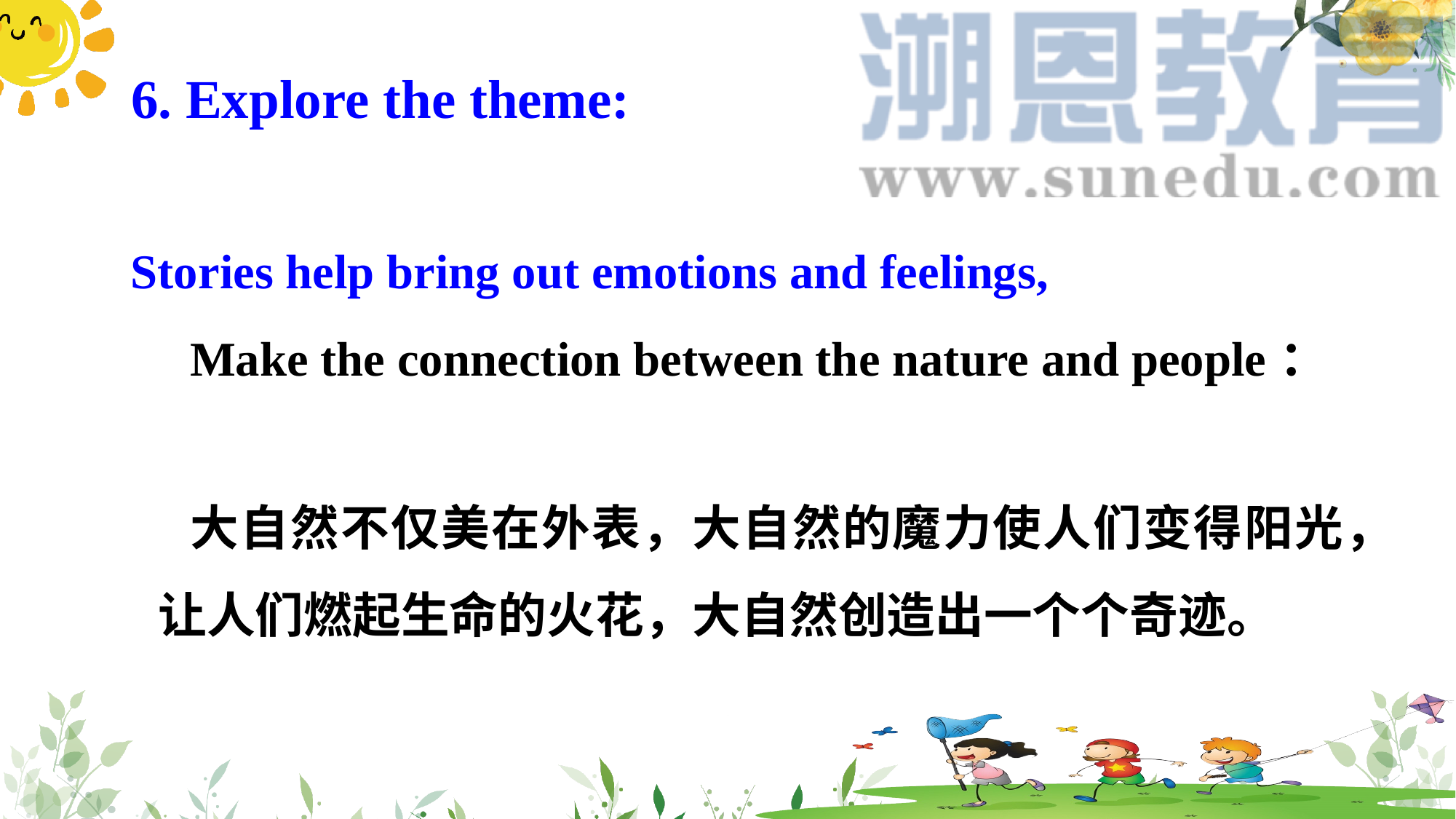

6. Explore the theme:
Stories help bring out emotions and feelings,
Make the connection between the nature and people：
大自然不仅美在外表，大自然的魔力使人们变得阳光，让人们燃起生命的火花，大自然创造出一个个奇迹。